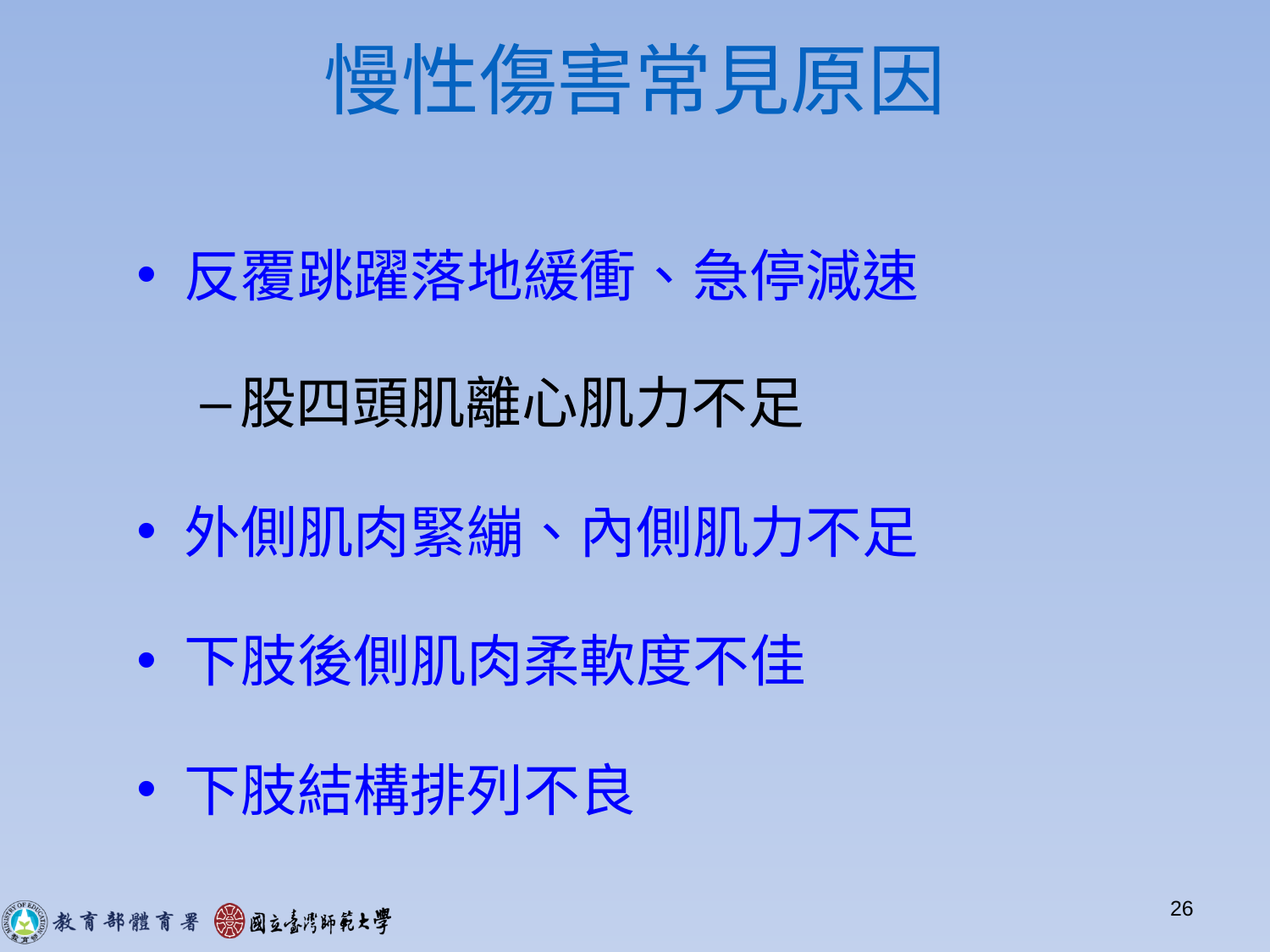

26
# 慢性傷害常見原因
反覆跳躍落地緩衝、急停減速
股四頭肌離心肌力不足
外側肌肉緊繃、內側肌力不足
下肢後側肌肉柔軟度不佳
下肢結構排列不良